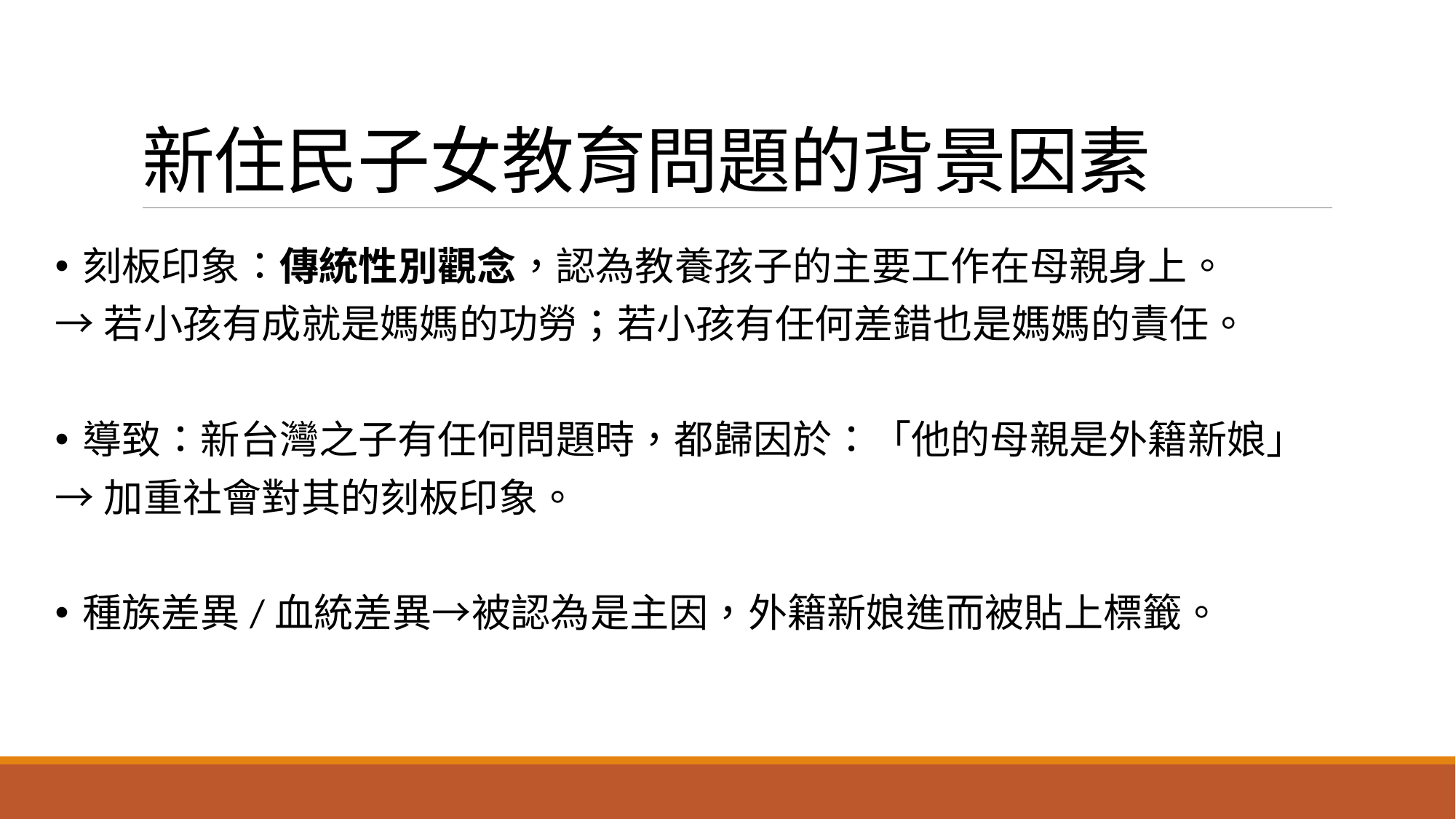

# 新住民子女教育問題的背景因素
刻板印象：傳統性別觀念，認為教養孩子的主要工作在母親身上。
→若小孩有成就是媽媽的功勞；若小孩有任何差錯也是媽媽的責任。

導致：新台灣之子有任何問題時，都歸因於：「他的母親是外籍新娘」
→加重社會對其的刻板印象。

種族差異/血統差異→被認為是主因，外籍新娘進而被貼上標籤。